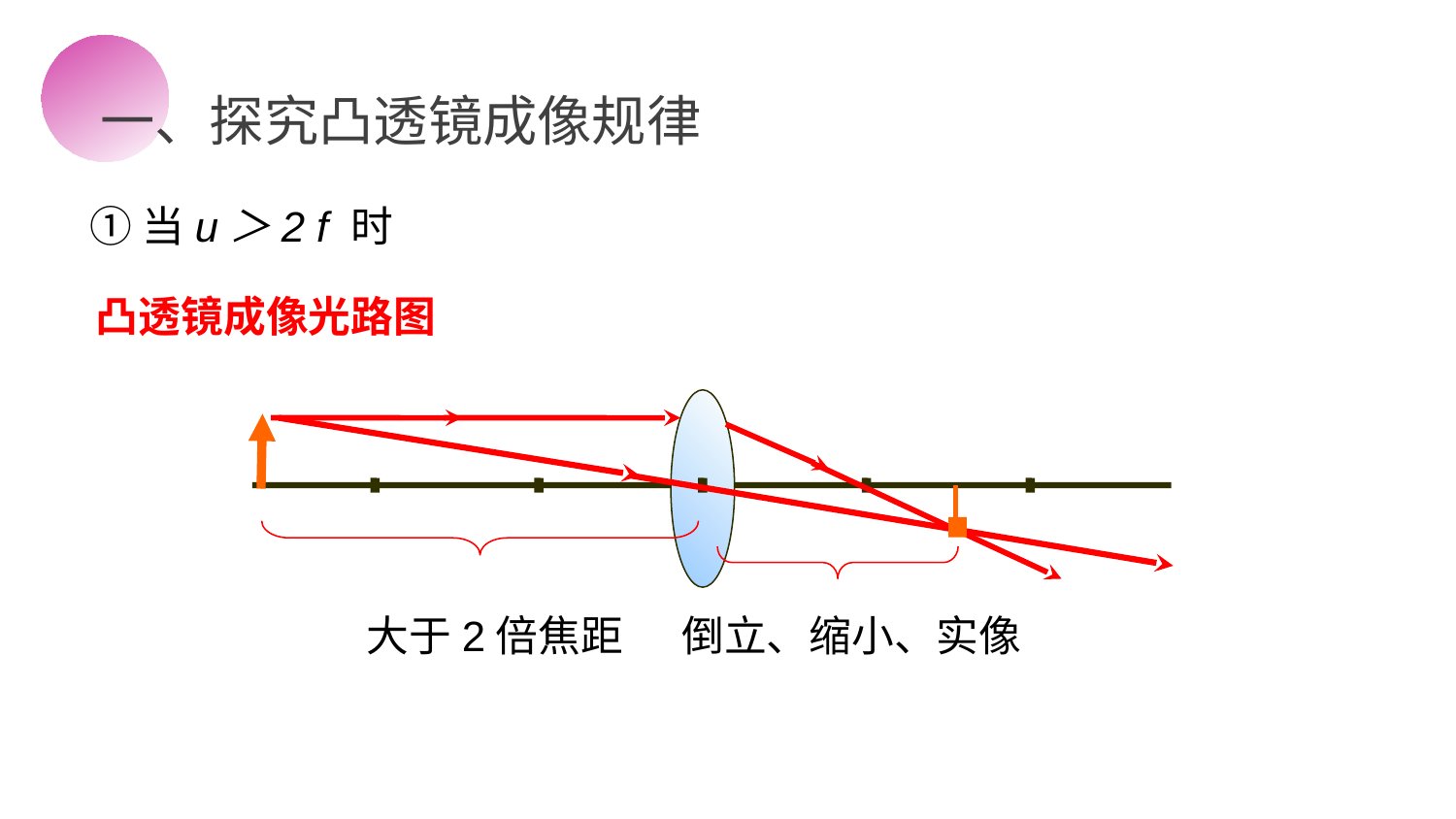

一、探究凸透镜成像规律
①当u＞2 f 时
凸透镜成像光路图

大于2倍焦距
倒立、缩小、实像